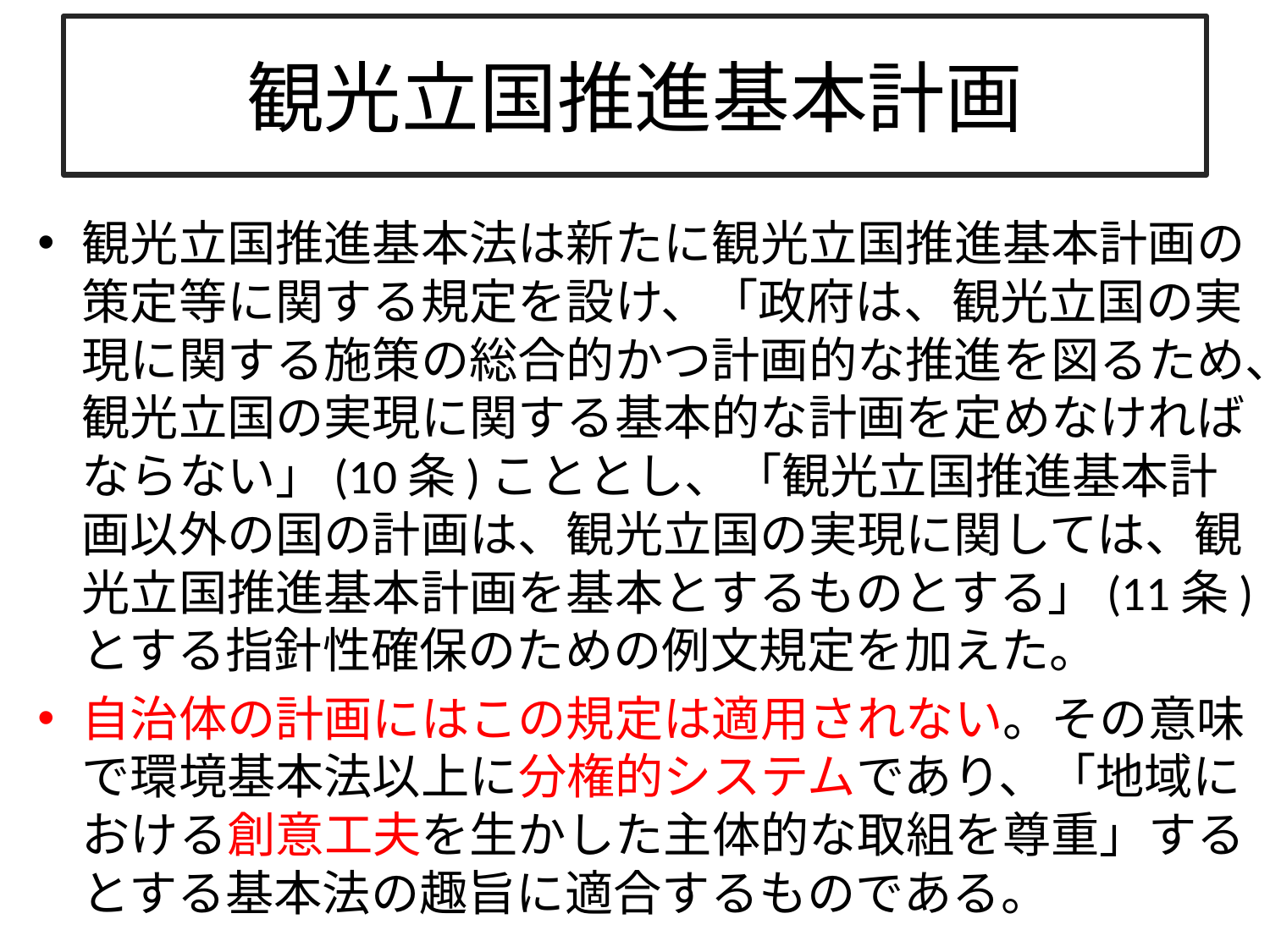

# 観光立国推進基本計画
観光立国推進基本法は新たに観光立国推進基本計画の策定等に関する規定を設け、「政府は、観光立国の実現に関する施策の総合的かつ計画的な推進を図るため、観光立国の実現に関する基本的な計画を定めなければならない」(10条)こととし、「観光立国推進基本計画以外の国の計画は、観光立国の実現に関しては、観光立国推進基本計画を基本とするものとする」(11条)とする指針性確保のための例文規定を加えた。
自治体の計画にはこの規定は適用されない。その意味で環境基本法以上に分権的システムであり、「地域における創意工夫を生かした主体的な取組を尊重」するとする基本法の趣旨に適合するものである。